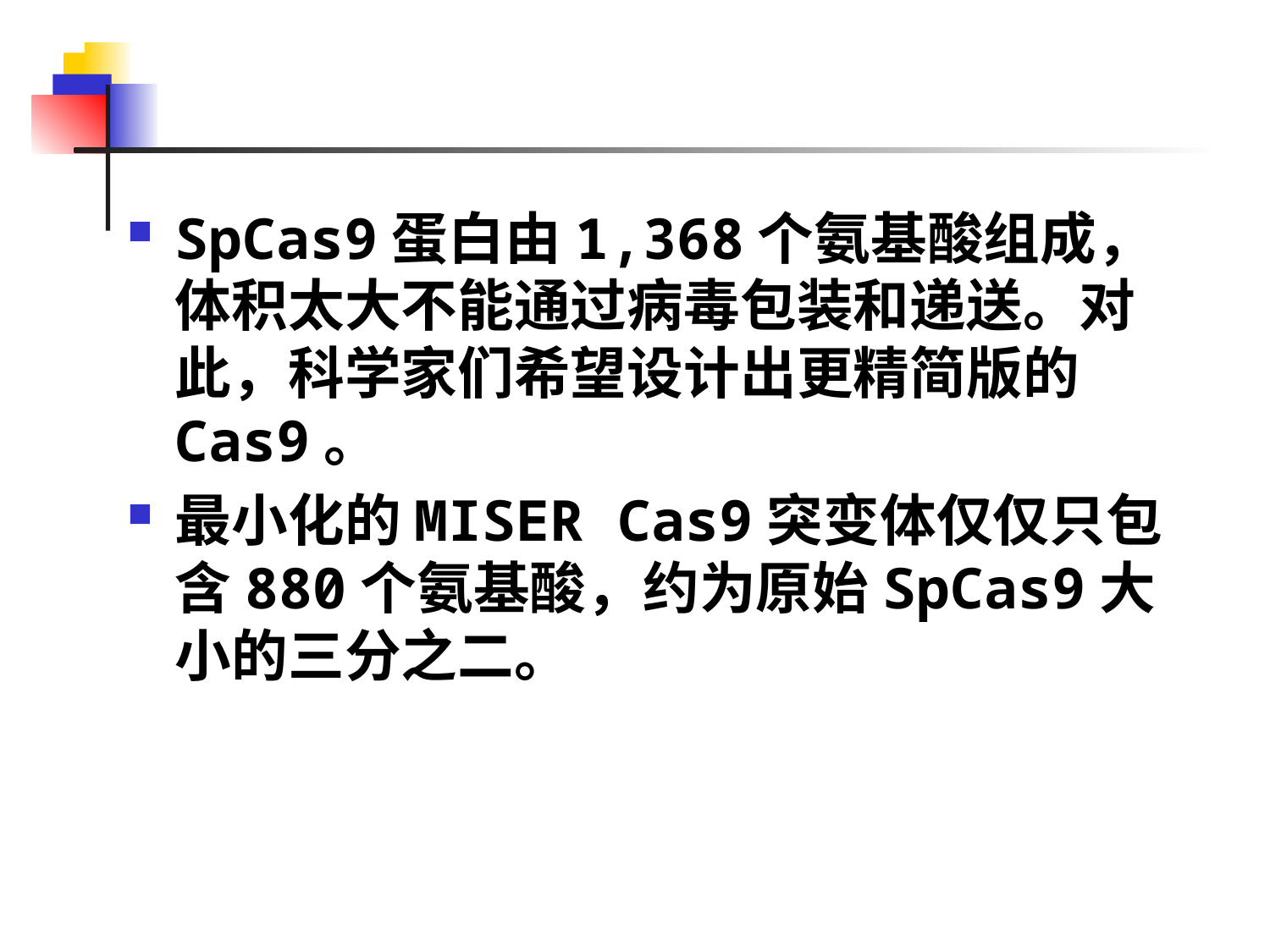

SpCas9蛋白由1,368个氨基酸组成，体积太大不能通过病毒包装和递送。对此，科学家们希望设计出更精简版的Cas9。
最小化的MISER Cas9突变体仅仅只包含880个氨基酸，约为原始SpCas9大小的三分之二。